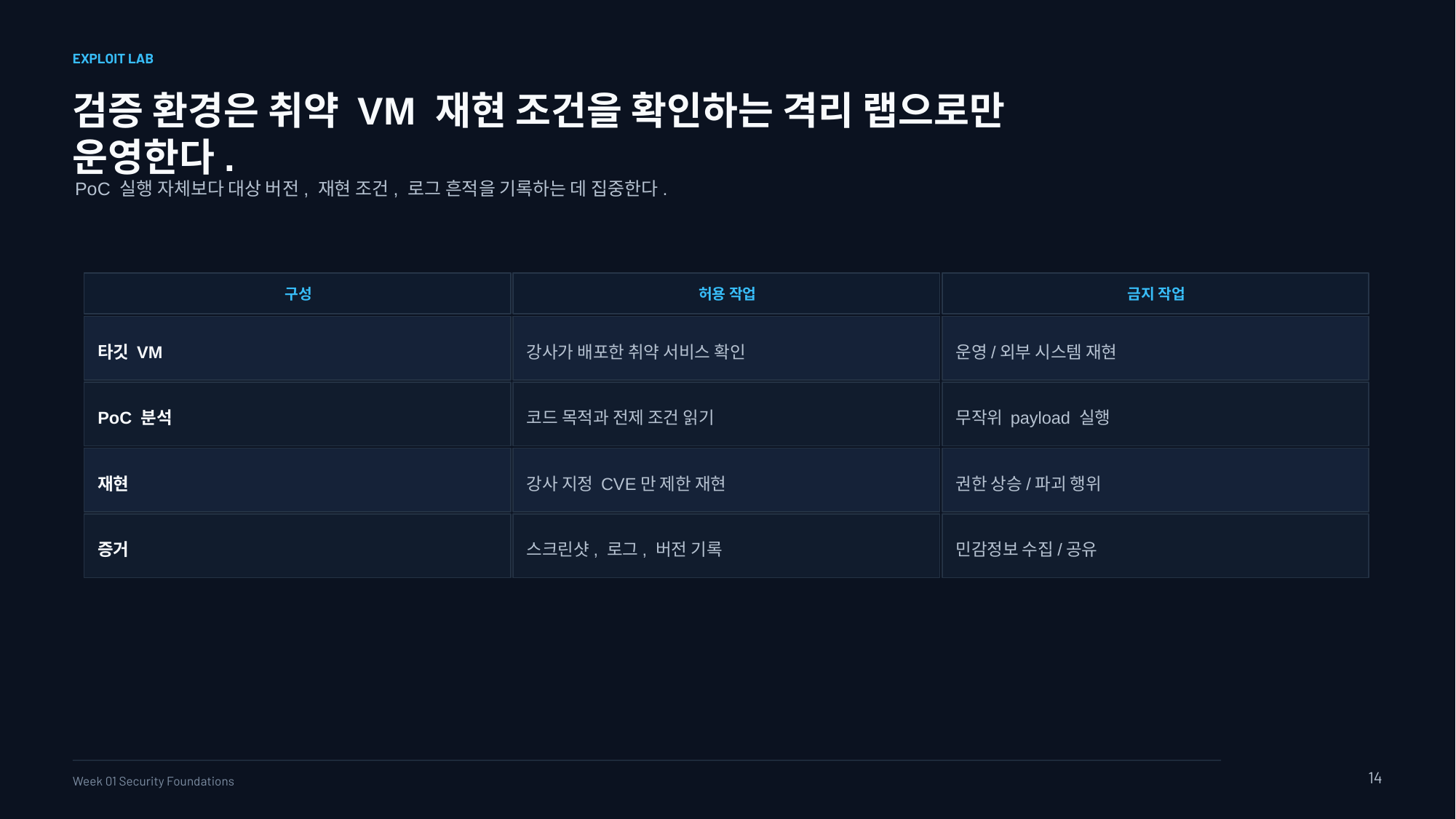

EXPLOIT LAB
검증 환경은 취약 VM 재현 조건을 확인하는 격리 랩으로만 운영한다.
PoC 실행 자체보다 대상 버전, 재현 조건, 로그 흔적을 기록하는 데 집중한다.

구성
허용 작업
금지 작업

타깃 VM
강사가 배포한 취약 서비스 확인
운영/외부 시스템 재현

PoC 분석
코드 목적과 전제 조건 읽기
무작위 payload 실행

재현
강사 지정 CVE만 제한 재현
권한 상승/파괴 행위

증거
스크린샷, 로그, 버전 기록
민감정보 수집/공유

14
Week 01 Security Foundations